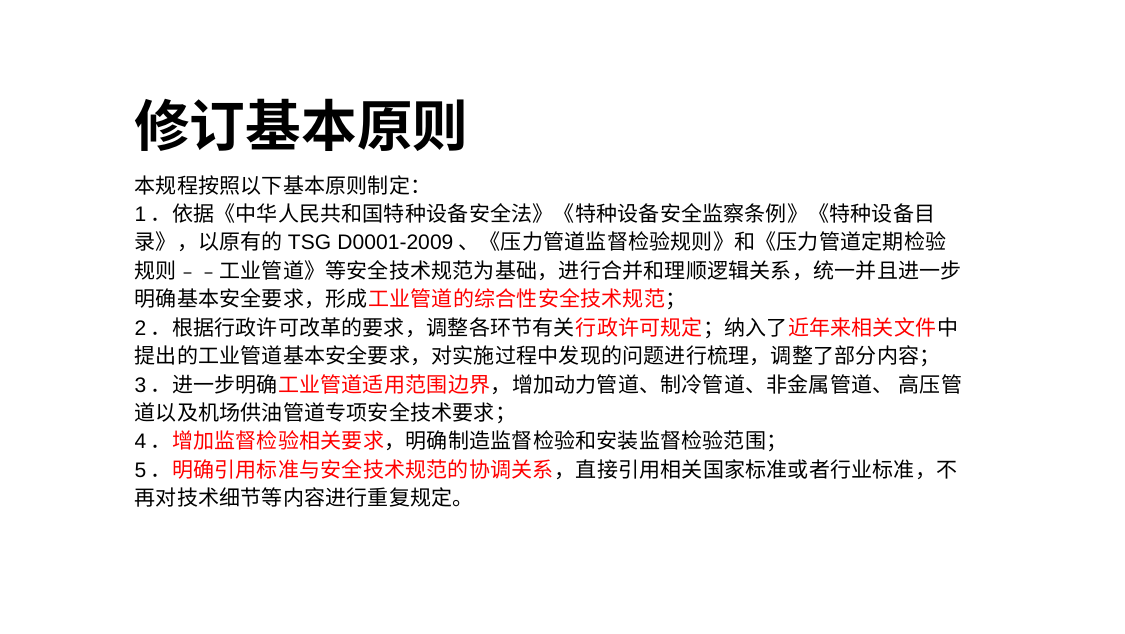

修订基本原则
本规程按照以下基本原则制定：
1．依据《中华人民共和国特种设备安全法》《特种设备安全监察条例》《特种设备目录》，以原有的TSG D0001-2009、《压力管道监督检验规则》和《压力管道定期检验规则﹣﹣工业管道》等安全技术规范为基础，进行合并和理顺逻辑关系，统一并且进一步明确基本安全要求，形成工业管道的综合性安全技术规范；
2．根据行政许可改革的要求，调整各环节有关行政许可规定；纳入了近年来相关文件中提出的工业管道基本安全要求，对实施过程中发现的问题进行梳理，调整了部分内容；
3．进一步明确工业管道适用范围边界，增加动力管道、制冷管道、非金属管道、 高压管道以及机场供油管道专项安全技术要求；
4．增加监督检验相关要求，明确制造监督检验和安装监督检验范围；
5．明确引用标准与安全技术规范的协调关系，直接引用相关国家标准或者行业标准，不再对技术细节等内容进行重复规定。